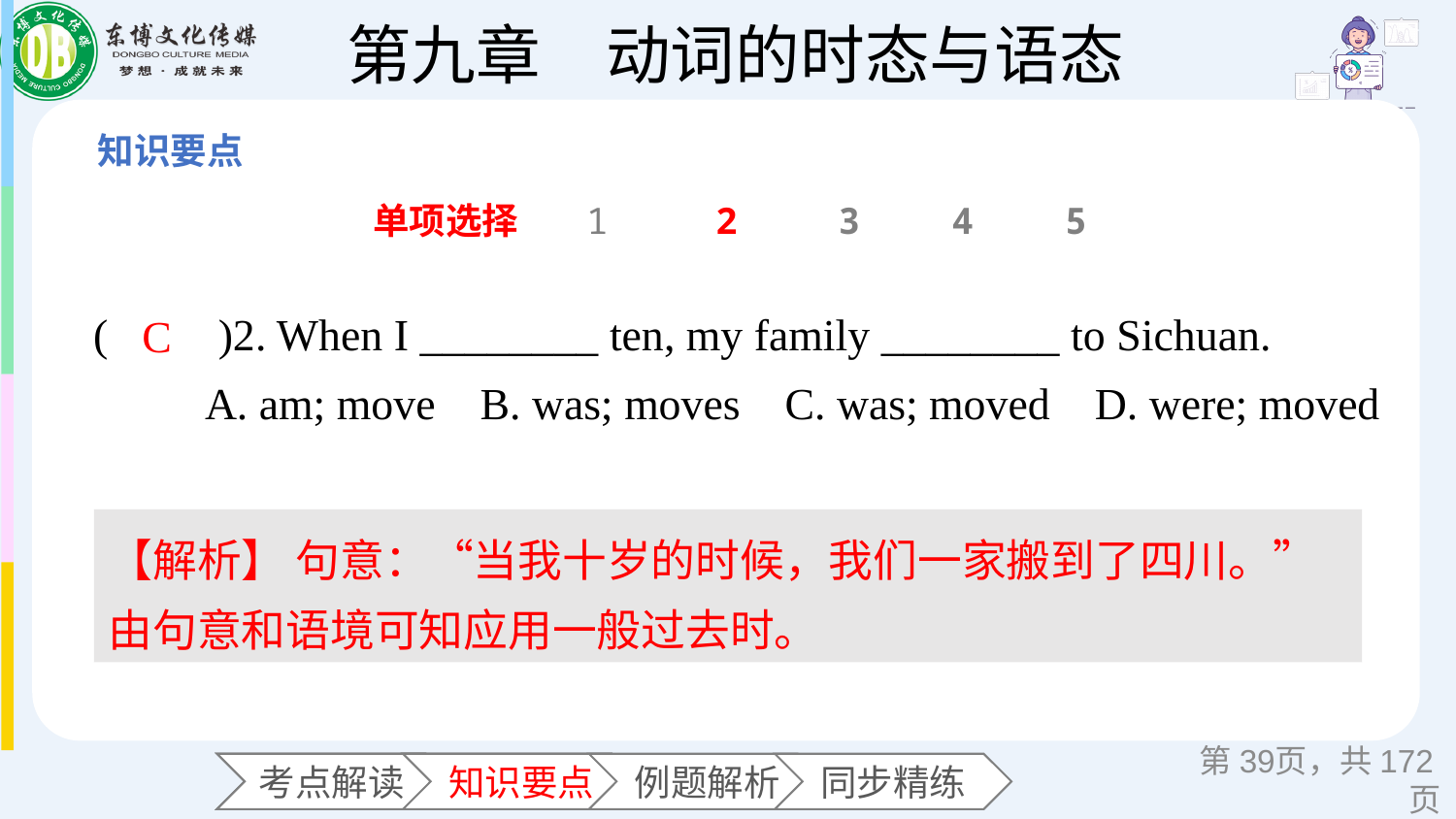

单项选择
1
2
3
4
5
(　　)2. When I ________ ten, my family ________ to Sichuan.
          A. am; move    B. was; moves    C. was; moved    D. were; moved
C
【解析】 句意：“当我十岁的时候，我们一家搬到了四川。”由句意和语境可知应用一般过去时。
第39页，共172页